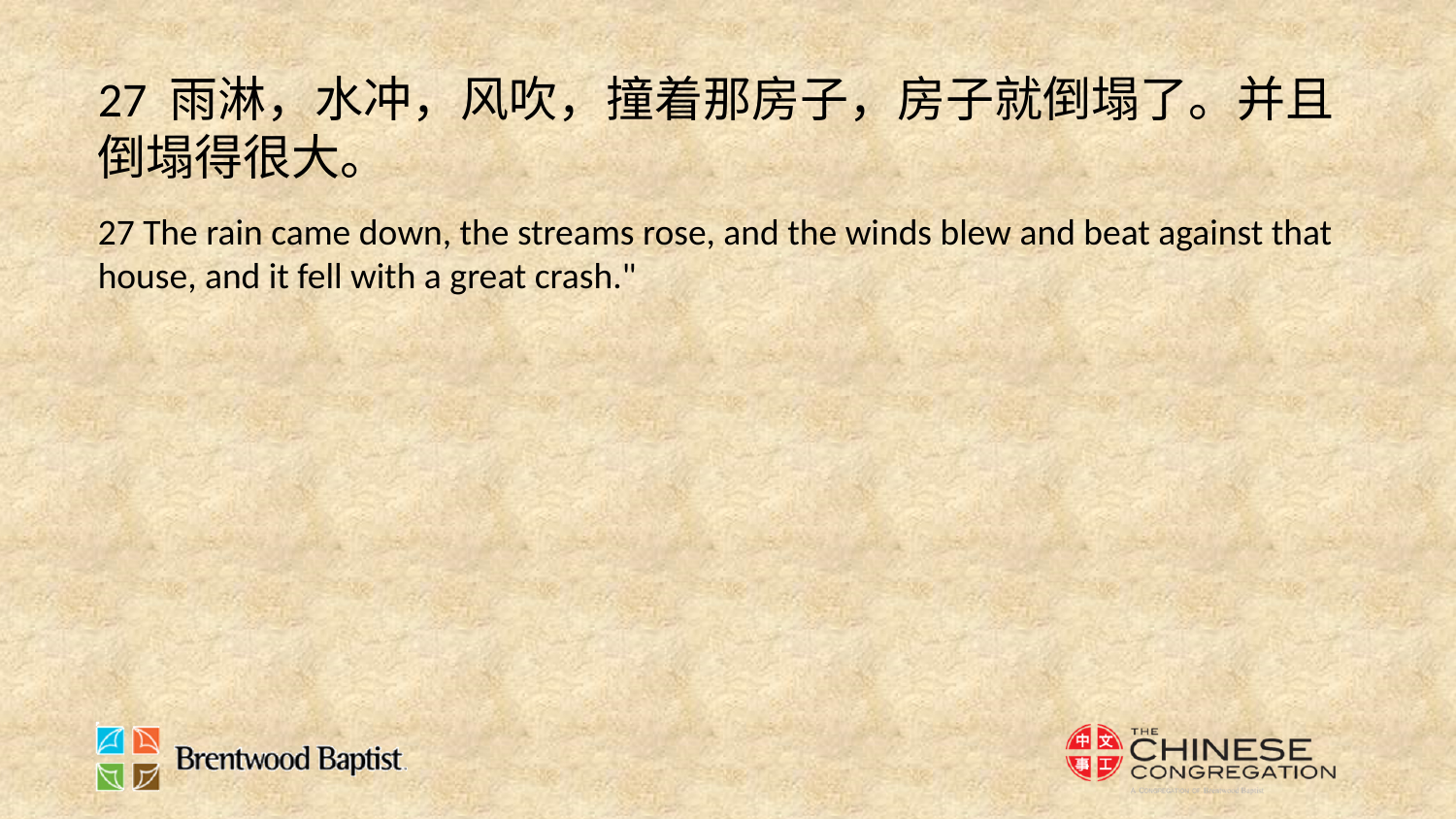

27 雨淋，水冲，风吹，撞着那房子，房子就倒塌了。并且倒塌得很大。

27 The rain came down, the streams rose, and the winds blew and beat against that house, and it fell with a great crash."